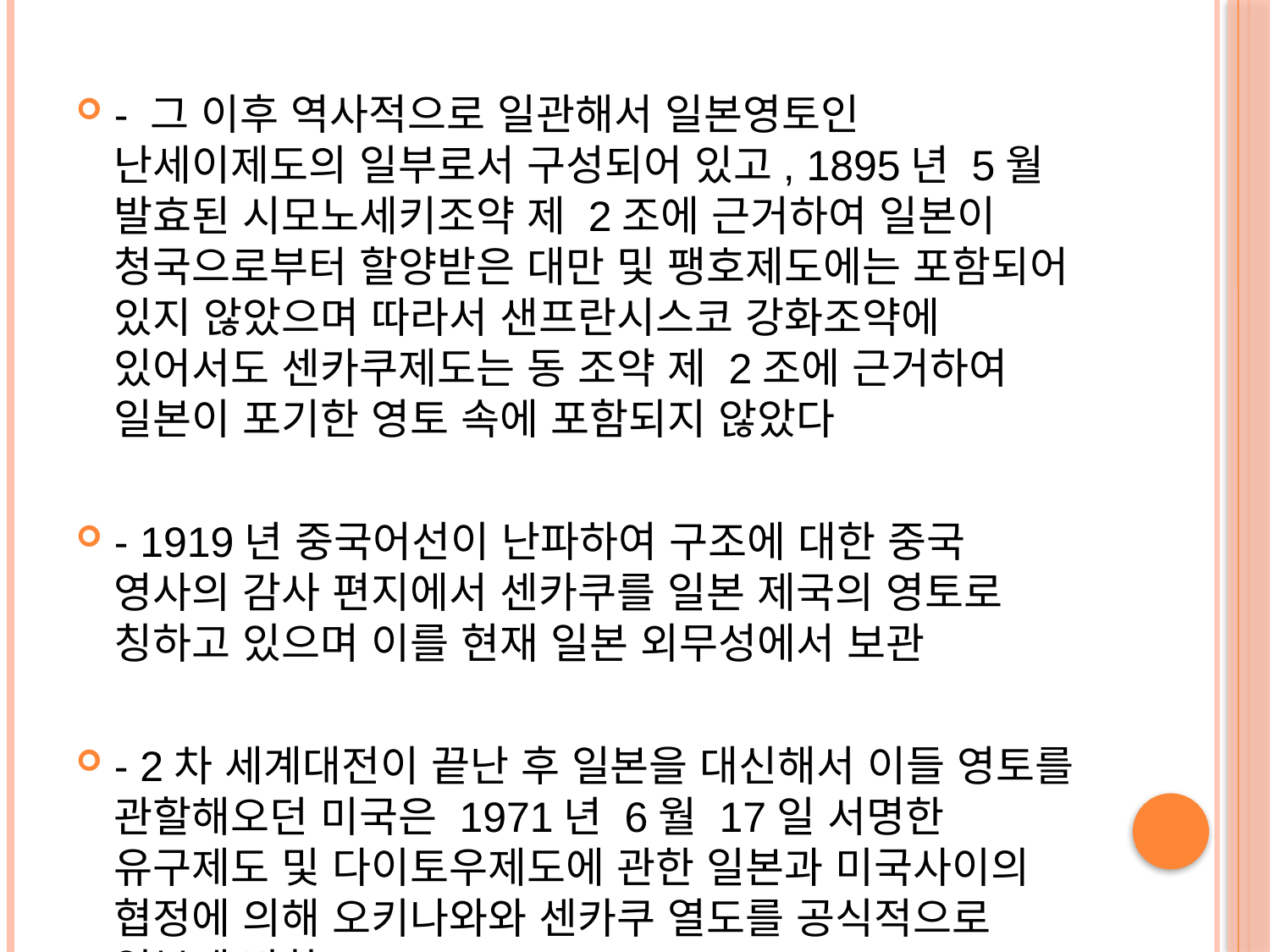

- 그 이후 역사적으로 일관해서 일본영토인 난세이제도의 일부로서 구성되어 있고, 1895년 5월 발효된 시모노세키조약 제 2조에 근거하여 일본이 청국으로부터 할양받은 대만 및 팽호제도에는 포함되어 있지 않았으며 따라서 샌프란시스코 강화조약에 있어서도 센카쿠제도는 동 조약 제 2조에 근거하여 일본이 포기한 영토 속에 포함되지 않았다

- 1919년 중국어선이 난파하여 구조에 대한 중국 영사의 감사 편지에서 센카쿠를 일본 제국의 영토로 칭하고 있으며 이를 현재 일본 외무성에서 보관

- 2차 세계대전이 끝난 후 일본을 대신해서 이들 영토를 관할해오던 미국은 1971년 6월 17일 서명한 유구제도 및 다이토우제도에 관한 일본과 미국사이의 협정에 의해 오키나와와 센카쿠 열도를 공식적으로 일본에 반환